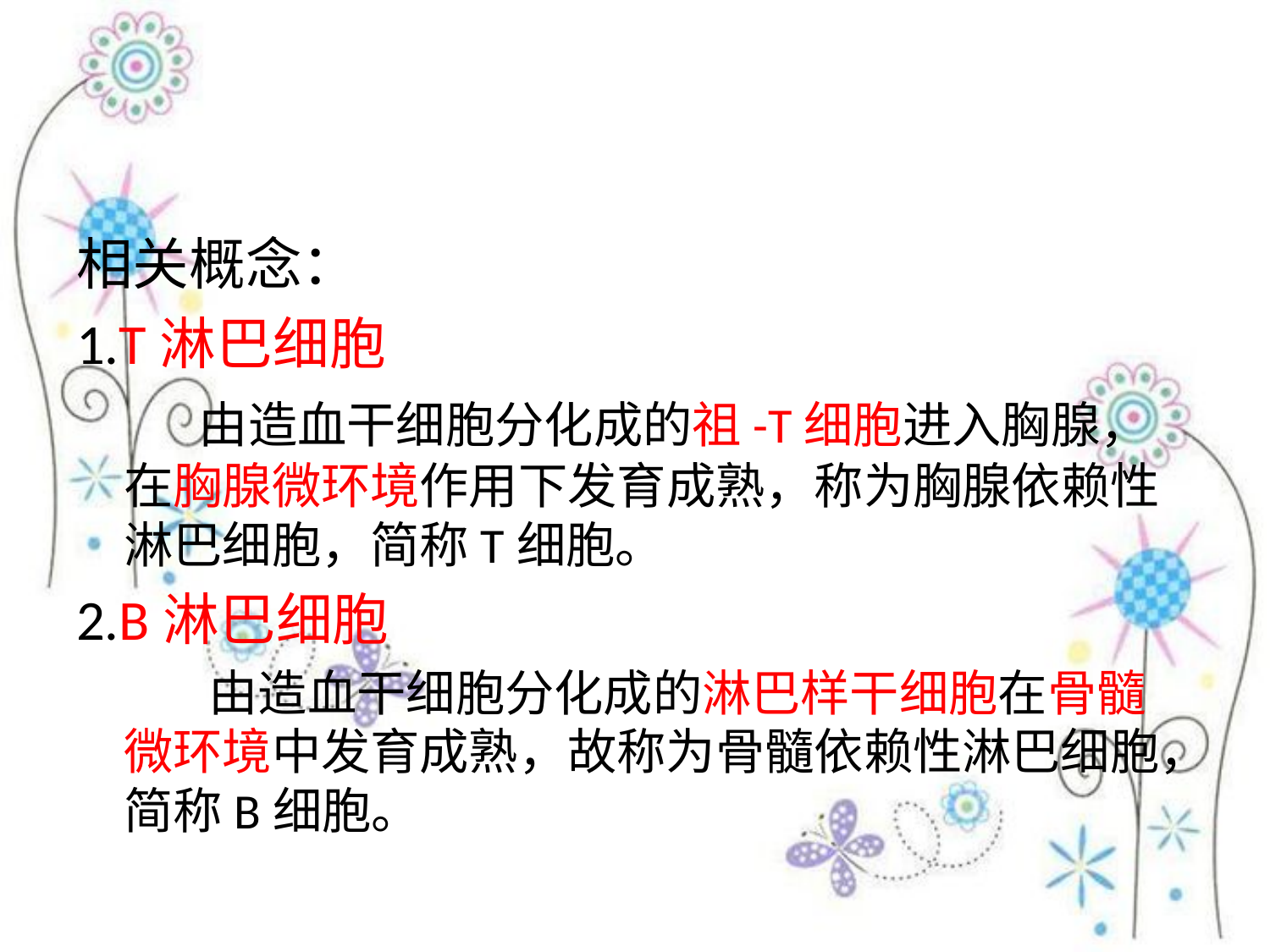

#
相关概念：
1.T淋巴细胞
         由造血干细胞分化成的祖-T细胞进入胸腺，在胸腺微环境作用下发育成熟，称为胸腺依赖性淋巴细胞，简称T细胞。
2.B淋巴细胞
           由造血干细胞分化成的淋巴样干细胞在骨髓微环境中发育成熟，故称为骨髓依赖性淋巴细胞，简称B细胞。